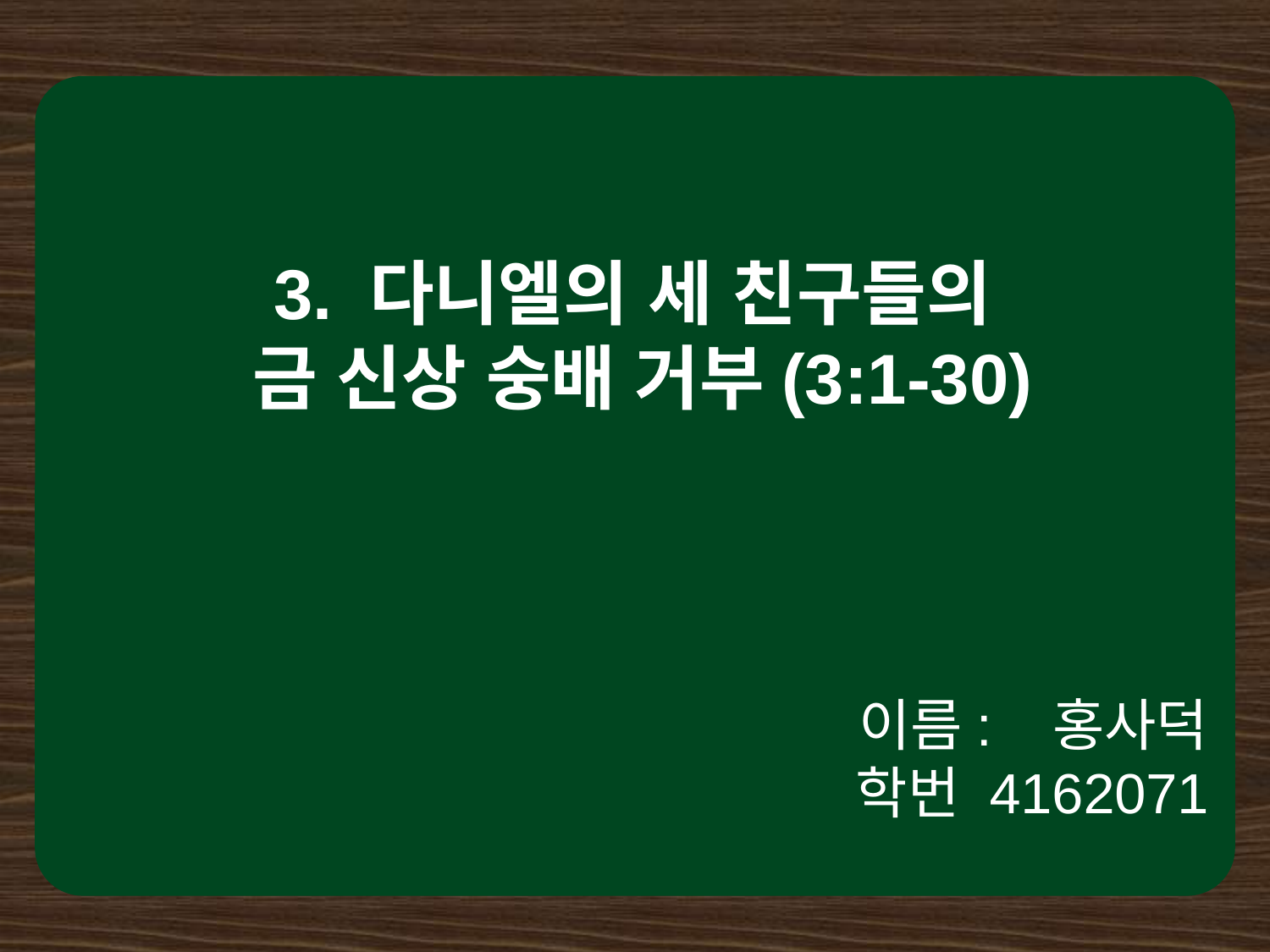

이름:   홍사덕
학번 4162071
3. 다니엘의 세 친구들의
금 신상 숭배 거부(3:1-30)